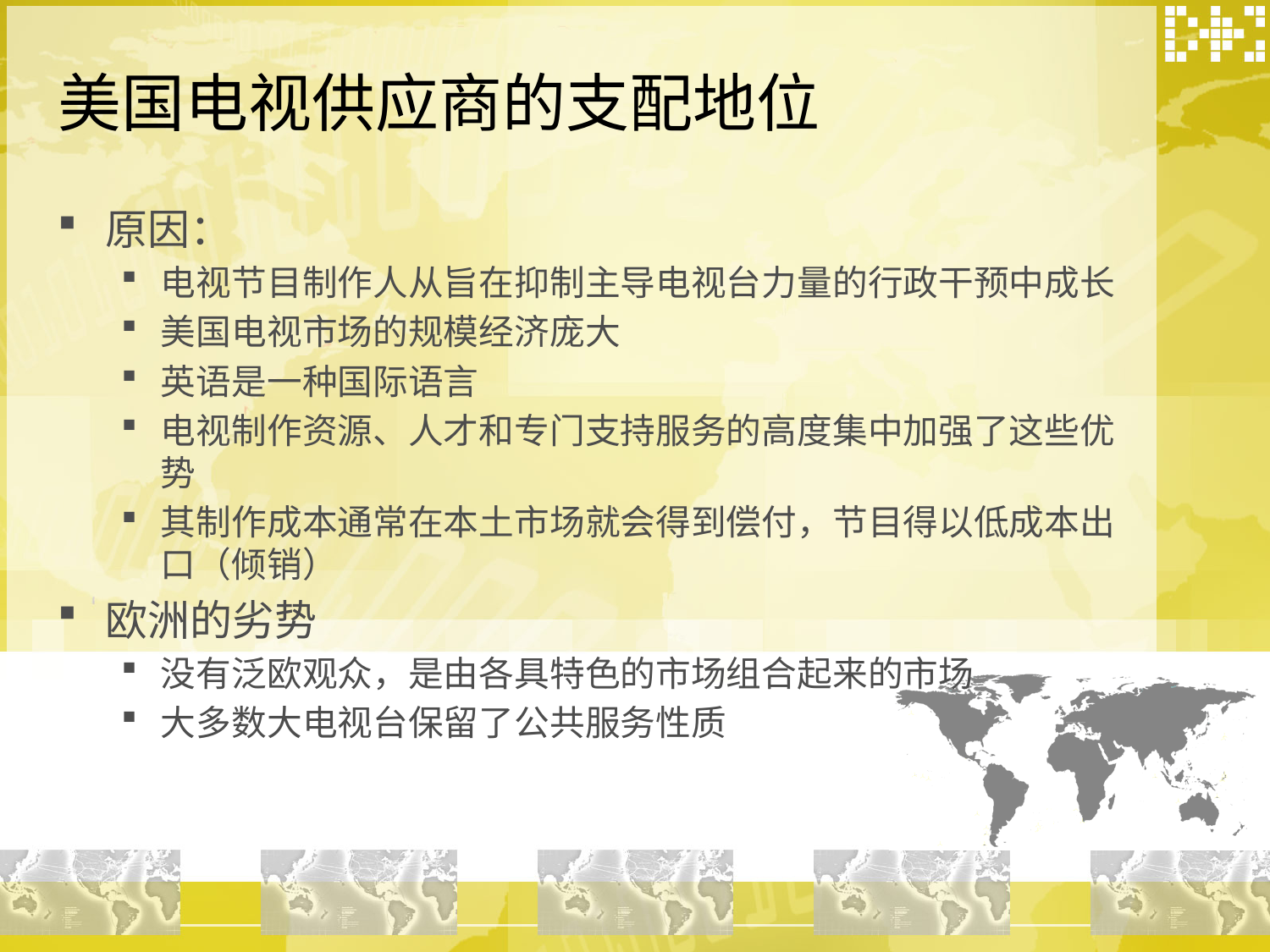

# 美国电视供应商的支配地位
原因：
电视节目制作人从旨在抑制主导电视台力量的行政干预中成长
美国电视市场的规模经济庞大
英语是一种国际语言
电视制作资源、人才和专门支持服务的高度集中加强了这些优势
其制作成本通常在本土市场就会得到偿付，节目得以低成本出口（倾销）
欧洲的劣势
没有泛欧观众，是由各具特色的市场组合起来的市场
大多数大电视台保留了公共服务性质